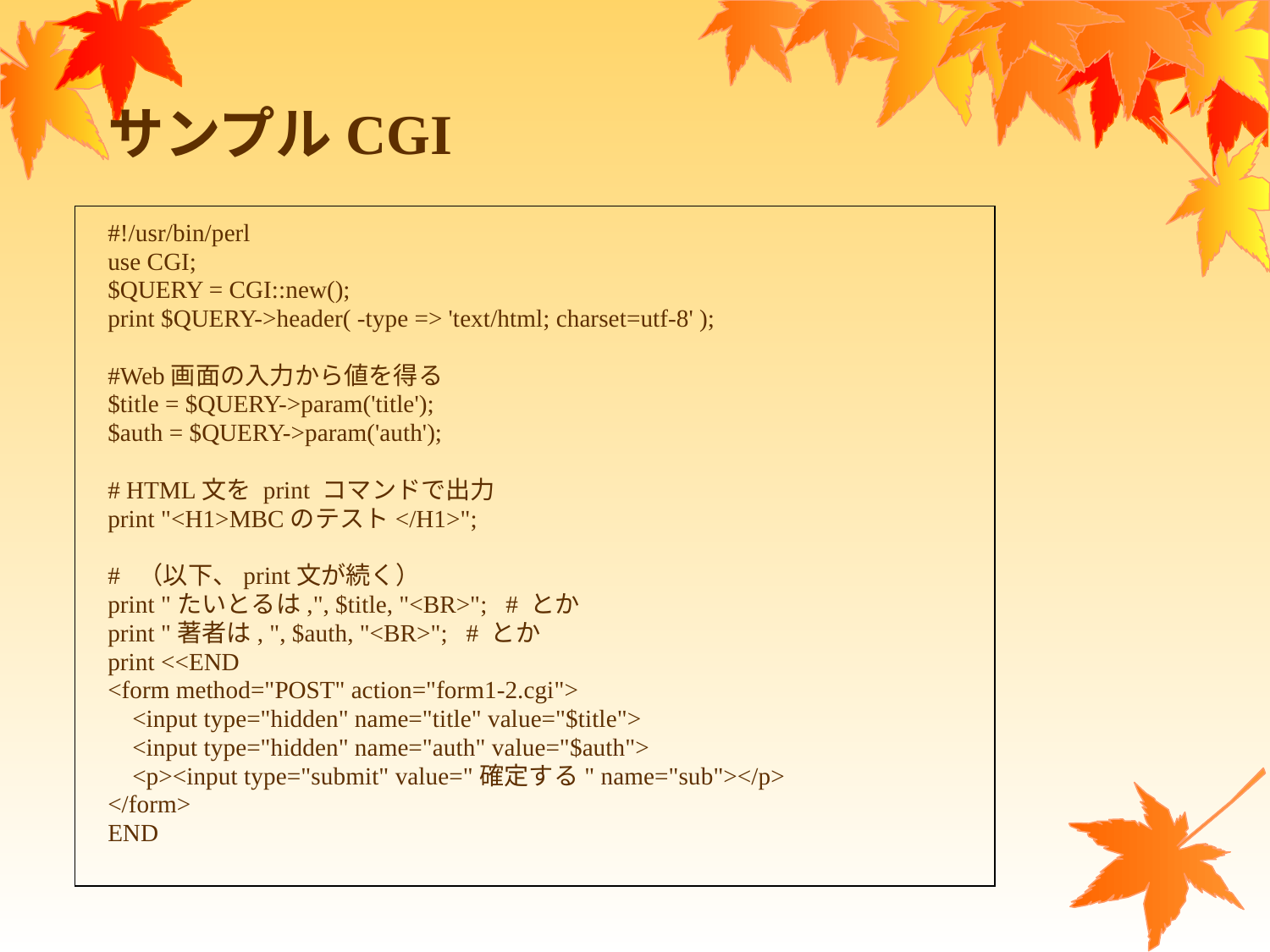

# サンプルCGI

#!/usr/bin/perl
use CGI;
$QUERY = CGI::new();
print $QUERY->header( -type => 'text/html; charset=utf-8' );

#Web画面の入力から値を得る
$title = $QUERY->param('title');
$auth = $QUERY->param('auth');

# HTML文を print コマンドで出力
print "<H1>MBCのテスト</H1>";

#  （以下、print文が続く）
print "たいとるは,", $title, "<BR>";   # とか
print "著者は, ", $auth, "<BR>";   # とか
print <<END
<form method="POST" action="form1-2.cgi">
    <input type="hidden" name="title" value="$title">
    <input type="hidden" name="auth" value="$auth">
    <p><input type="submit" value="確定する" name="sub"></p>
</form>
END